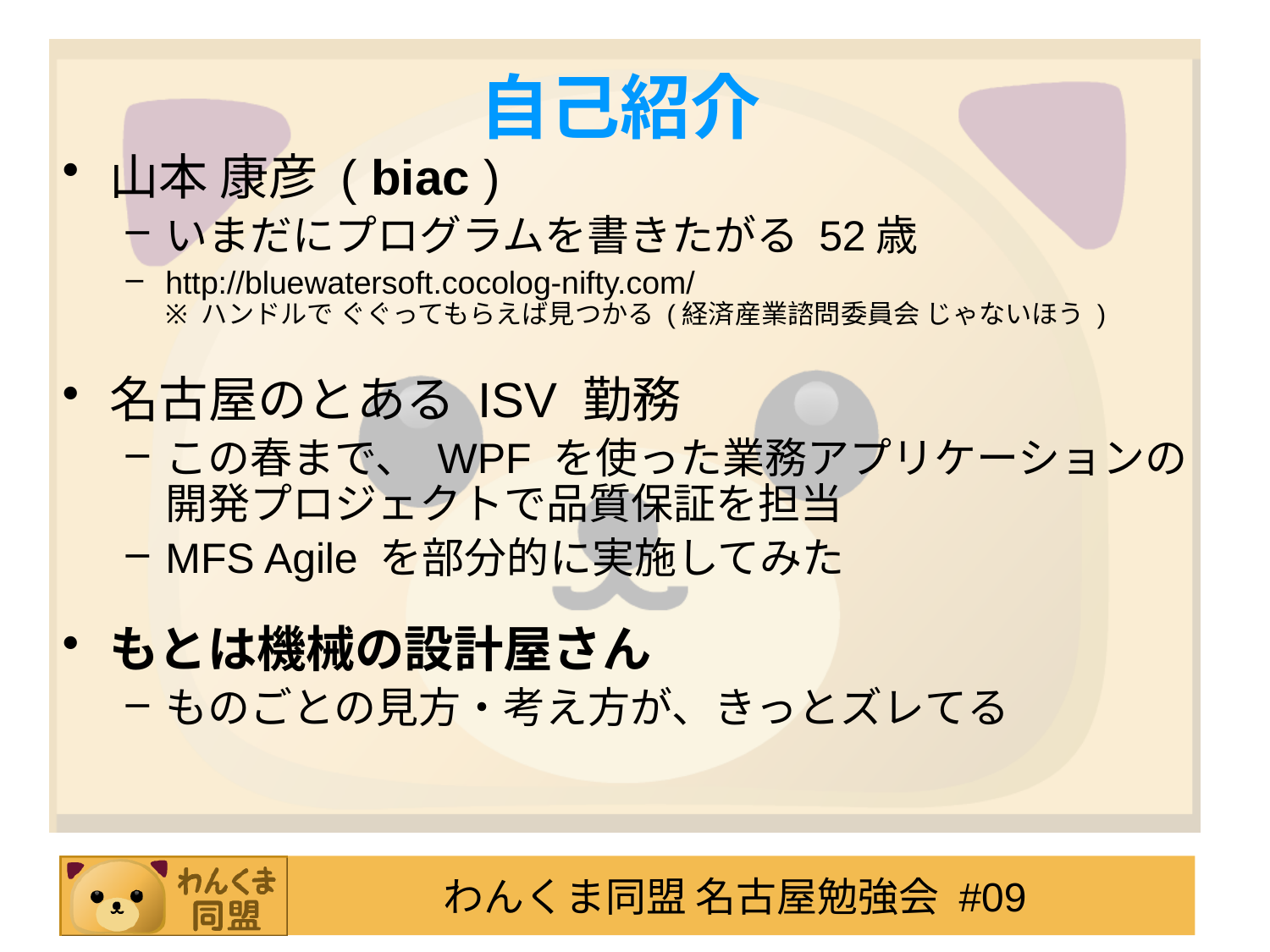

山本 康彦 ( biac )
いまだにプログラムを書きたがる 52歳
http://bluewatersoft.cocolog-nifty.com/
※ ハンドルで ぐぐってもらえば見つかる (経済産業諮問委員会 じゃないほう )
名古屋のとある ISV 勤務
この春まで、 WPF を使った業務アプリケーションの開発プロジェクトで品質保証を担当
MFS Agile を部分的に実施してみた
もとは機械の設計屋さん
ものごとの見方・考え方が、きっとズレてる

自己紹介